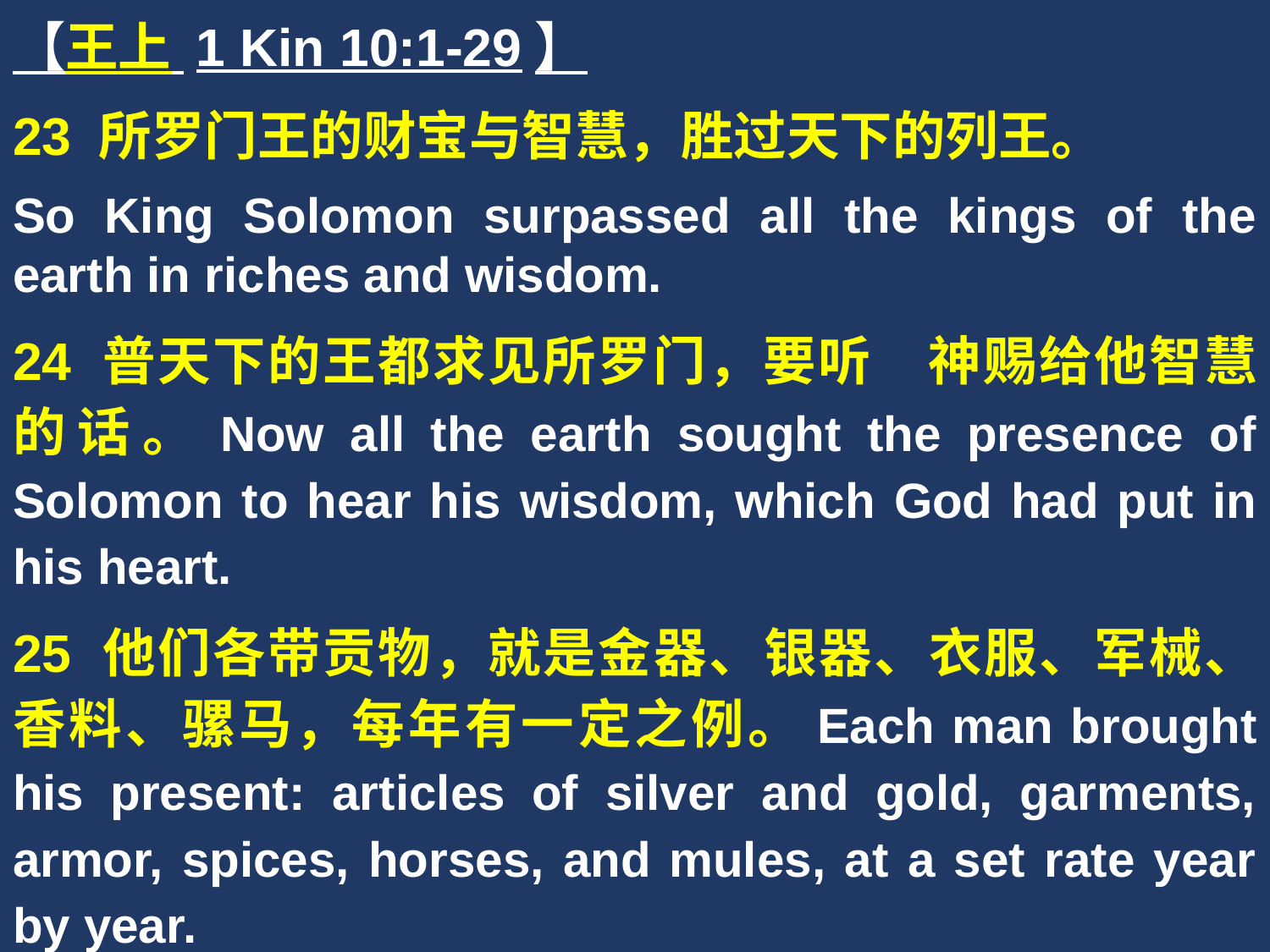

【王上 1 Kin 10:1-29】
23 所罗门王的财宝与智慧，胜过天下的列王。
So King Solomon surpassed all the kings of the earth in riches and wisdom.
24 普天下的王都求见所罗门，要听　神赐给他智慧的话。Now all the earth sought the presence of Solomon to hear his wisdom, which God had put in his heart.
25 他们各带贡物，就是金器、银器、衣服、军械、香料、骡马，每年有一定之例。Each man brought his present: articles of silver and gold, garments, armor, spices, horses, and mules, at a set rate year by year.